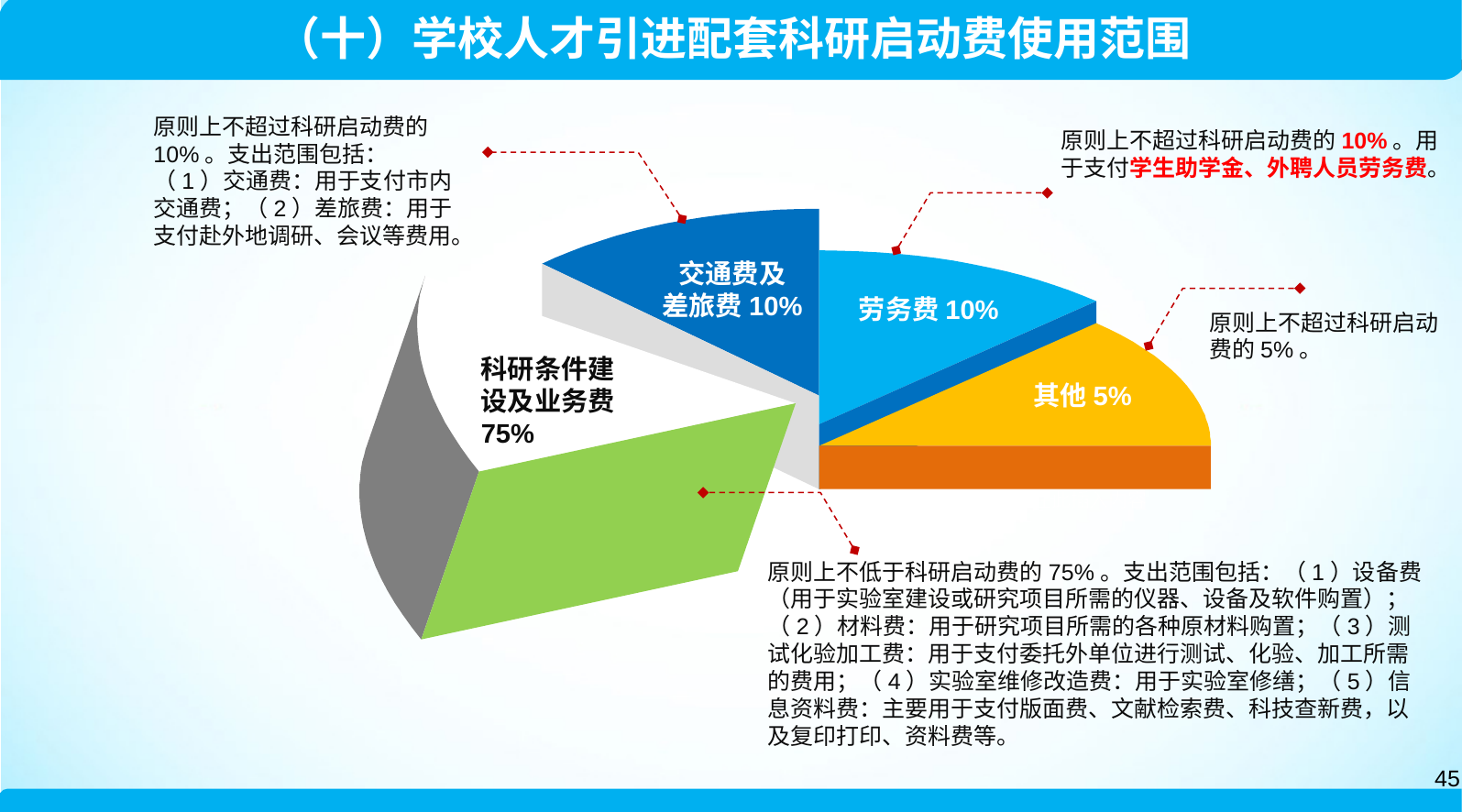

（十）学校人才引进配套科研启动费使用范围
原则上不超过科研启动费的10%。支出范围包括：
（1）交通费：用于支付市内交通费；（2）差旅费：用于支付赴外地调研、会议等费用。
原则上不超过科研启动费的10%。用于支付学生助学金、外聘人员劳务费。

交通费及
差旅费10%
劳务费10%

原则上不超过科研启动费的5%。

科研条件建
设及业务费75%
其他5%
在此插入内容

原则上不低于科研启动费的75%。支出范围包括：（1）设备费（用于实验室建设或研究项目所需的仪器、设备及软件购置）；（2）材料费：用于研究项目所需的各种原材料购置；（3）测试化验加工费：用于支付委托外单位进行测试、化验、加工所需的费用；（4）实验室维修改造费：用于实验室修缮；（5）信息资料费：主要用于支付版面费、文献检索费、科技查新费，以及复印打印、资料费等。

45